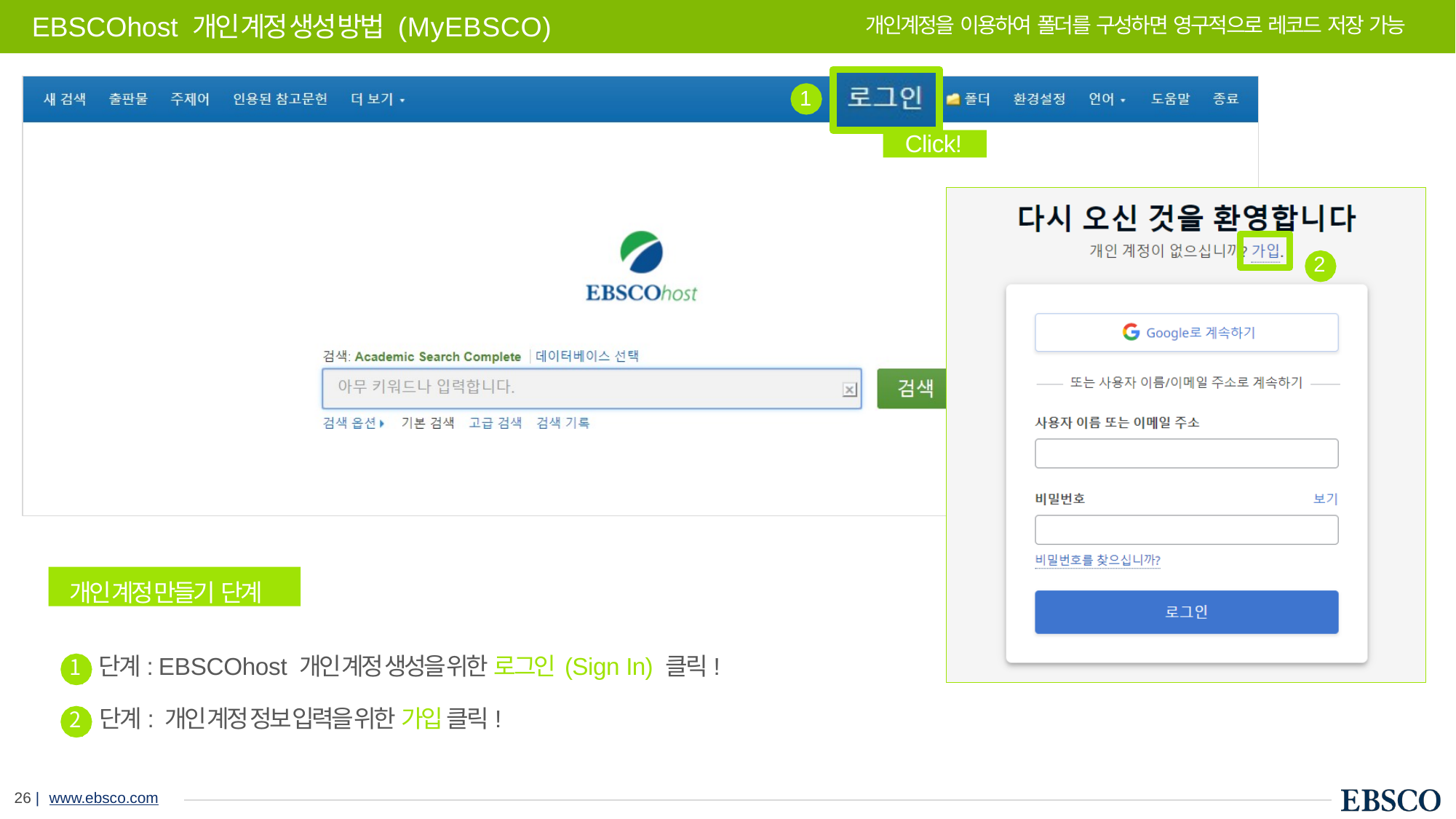

# EBSCOhost 개인 계정 생성 방법 (MyEBSCO)
개인계정을 이용하여 폴더를 구성하면 영구적으로 레코드 저장 가능

1

Click!

2

개인 계정 만들기 단계
단계: EBSCOhost 개인 계정 생성을 위한 로그인 (Sign In) 클릭!
단계: 개인 계정 정보 입력을 위한 가입 클릭!

26 | www.ebsco.com